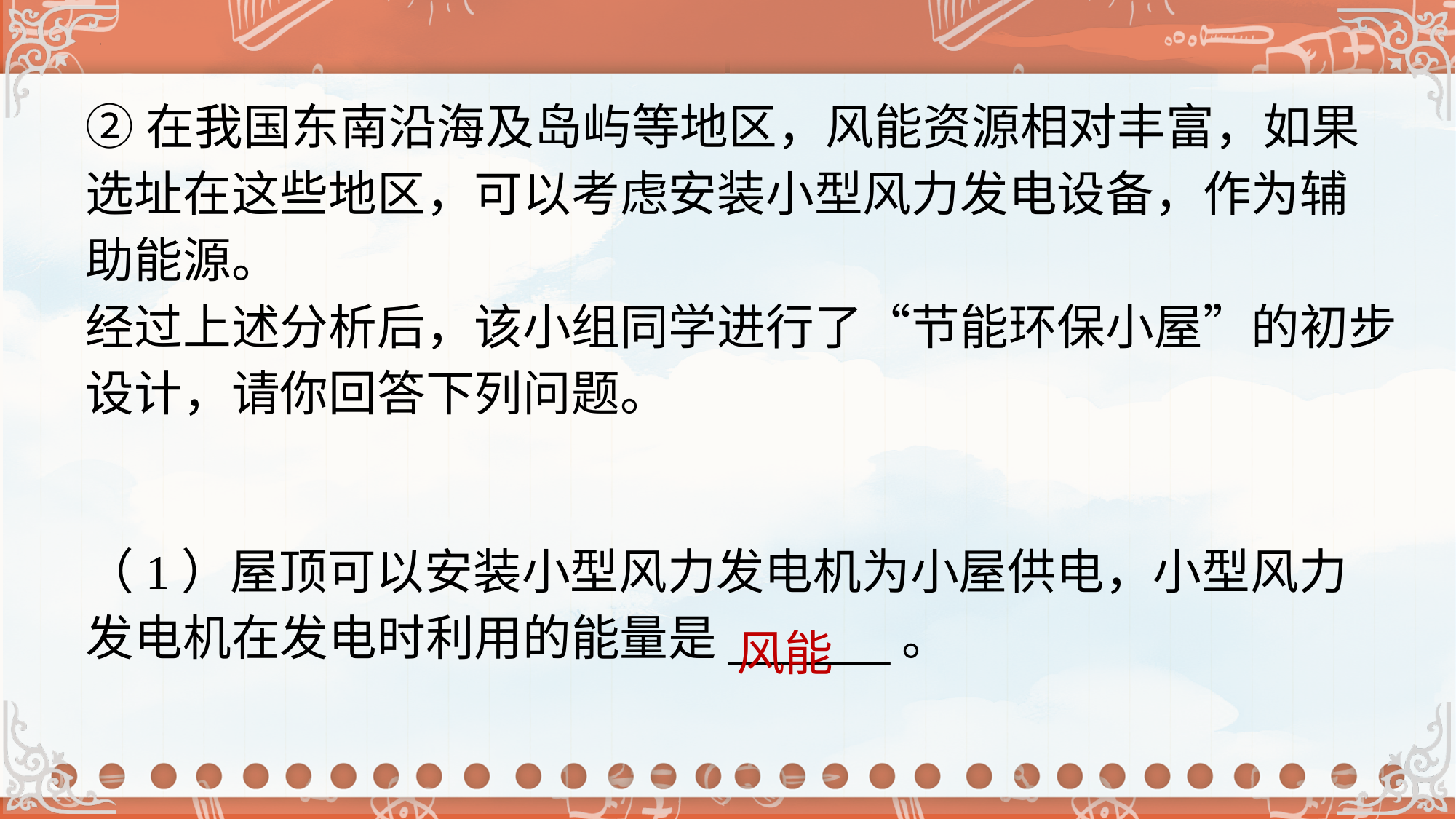

②在我国东南沿海及岛屿等地区，风能资源相对丰富，如果
选址在这些地区，可以考虑安装小型风力发电设备，作为辅
助能源。
经过上述分析后，该小组同学进行了“节能环保小屋”的初步
设计，请你回答下列问题。
（1）屋顶可以安装小型风力发电机为小屋供电，小型风力
发电机在发电时利用的能量是______。
风能